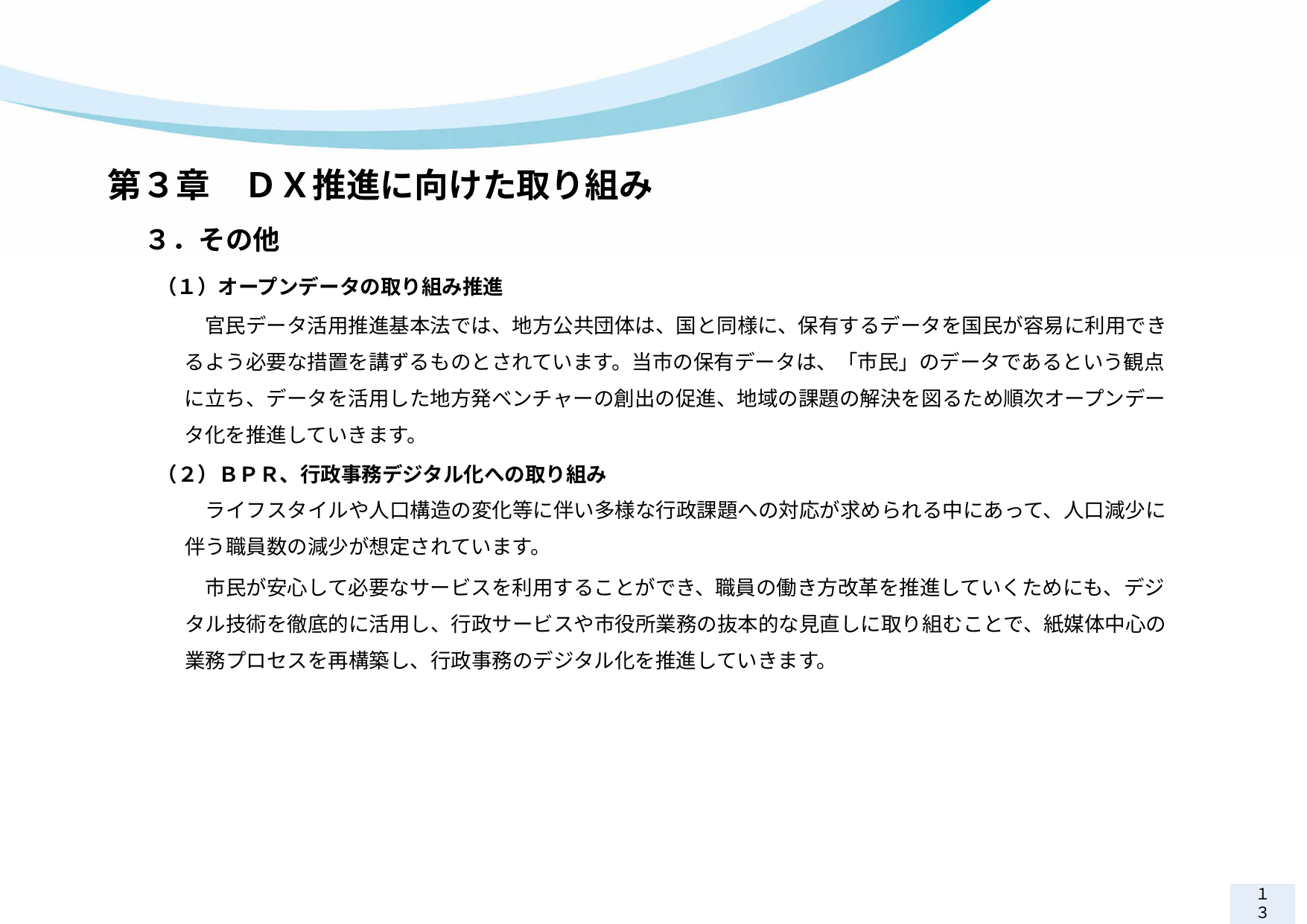

第３章　ＤＸ推進に向けた取り組み
３．その他
（１）オープンデータの取り組み推進
　官民データ活用推進基本法では、地方公共団体は、国と同様に、保有するデータを国民が容易に利用できるよう必要な措置を講ずるものとされています。当市の保有データは、「市民」のデータであるという観点に立ち、データを活用した地方発ベンチャーの創出の促進、地域の課題の解決を図るため順次オープンデータ化を推進していきます。
（２）ＢＰＲ、行政事務デジタル化への取り組み
　ライフスタイルや人口構造の変化等に伴い多様な行政課題への対応が求められる中にあって、人口減少に伴う職員数の減少が想定されています。
　市民が安心して必要なサービスを利用することができ、職員の働き方改革を推進していくためにも、デジタル技術を徹底的に活用し、行政サービスや市役所業務の抜本的な見直しに取り組むことで、紙媒体中心の業務プロセスを再構築し、行政事務のデジタル化を推進していきます。
１３